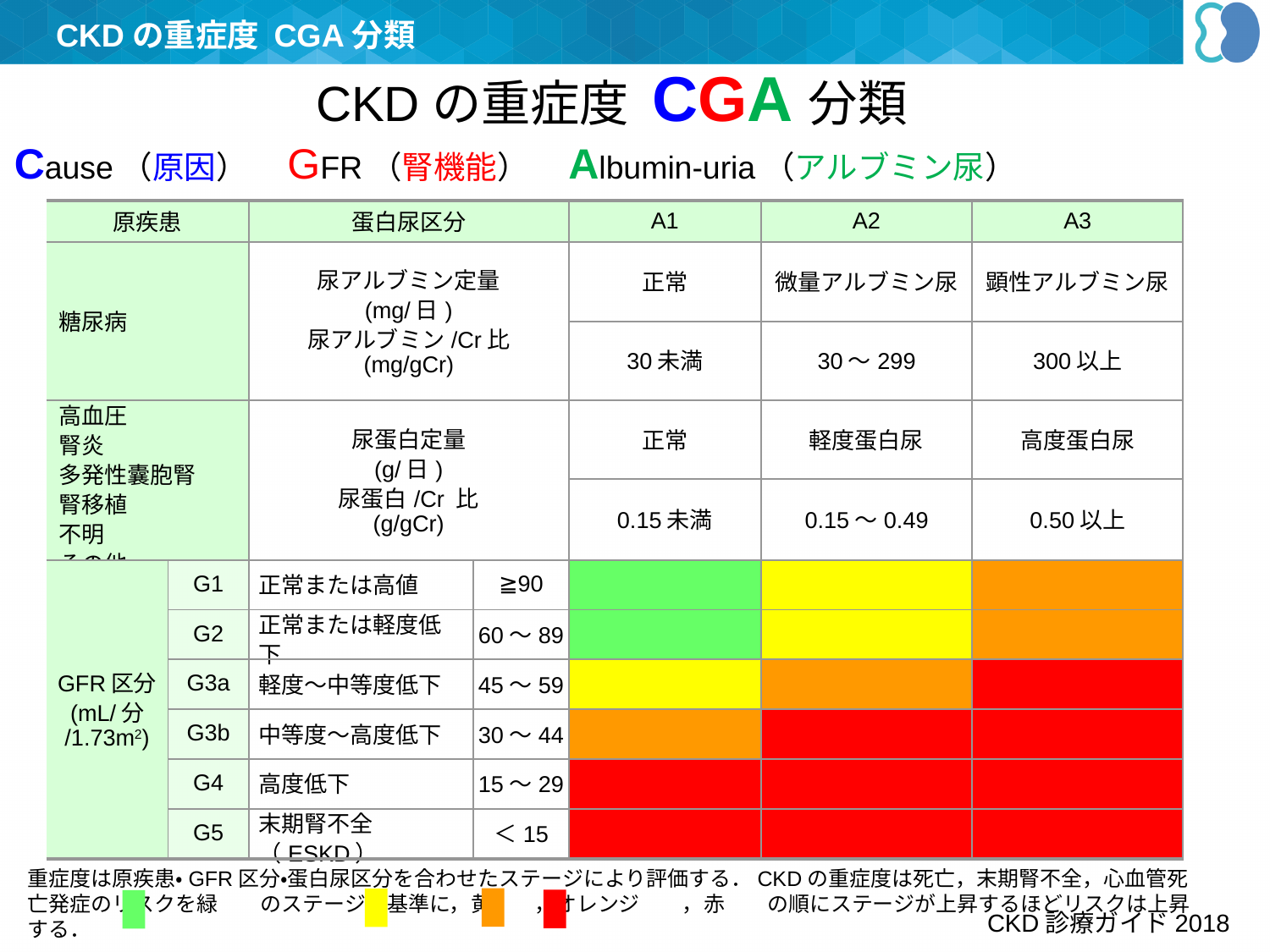

CKDの重症度 CGA分類
CKDの重症度 CGA分類
重症度は原疾患・GFR区分・蛋白尿区分を合わせたステージにより評価する．CKDの重症度は死亡，末期腎不全，心血管死亡発症のリスクを緑　　のステージを基準に，黄　　，オレンジ　　，赤　　の順にステージが上昇するほどリスクは上昇する．

CKD診療ガイド2018
Cause（原因）　GFR（腎機能）　Albumin-uria（アルブミン尿）
| 原疾患 |  | 蛋白尿区分 |  | A1 | A2 | A3 |
| --- | --- | --- | --- | --- | --- | --- |
| 糖尿病 |  | 尿アルブミン定量 (mg/日) 尿アルブミン/Cr比 (mg/gCr) |  | 正常 | 微量アルブミン尿 | 顕性アルブミン尿 |
|  |  |  |  | 30未満 | 30～299 | 300以上 |
| 高血圧 腎炎 多発性囊胞腎 腎移植 不明 その他 |  | 尿蛋白定量 (g/日) 尿蛋白/Cr 比 (g/gCr) |  | 正常 | 軽度蛋白尿 | 高度蛋白尿 |
|  |  |  |  | 0.15未満 | 0.15～0.49 | 0.50以上 |
| GFR区分 (mL/分 /1.73m2) | G1 | 正常または高値 | ≧90 |  |  |  |
|  | G2 | 正常または軽度低下 | 60～89 |  |  |  |
|  | G3a | 軽度～中等度低下 | 45～59 |  |  |  |
|  | G3b | 中等度～高度低下 | 30～44 |  |  |  |
|  | G4 | 高度低下 | 15～29 |  |  |  |
|  | G5 | 末期腎不全 （ESKD） | ＜15 |  |  |  |